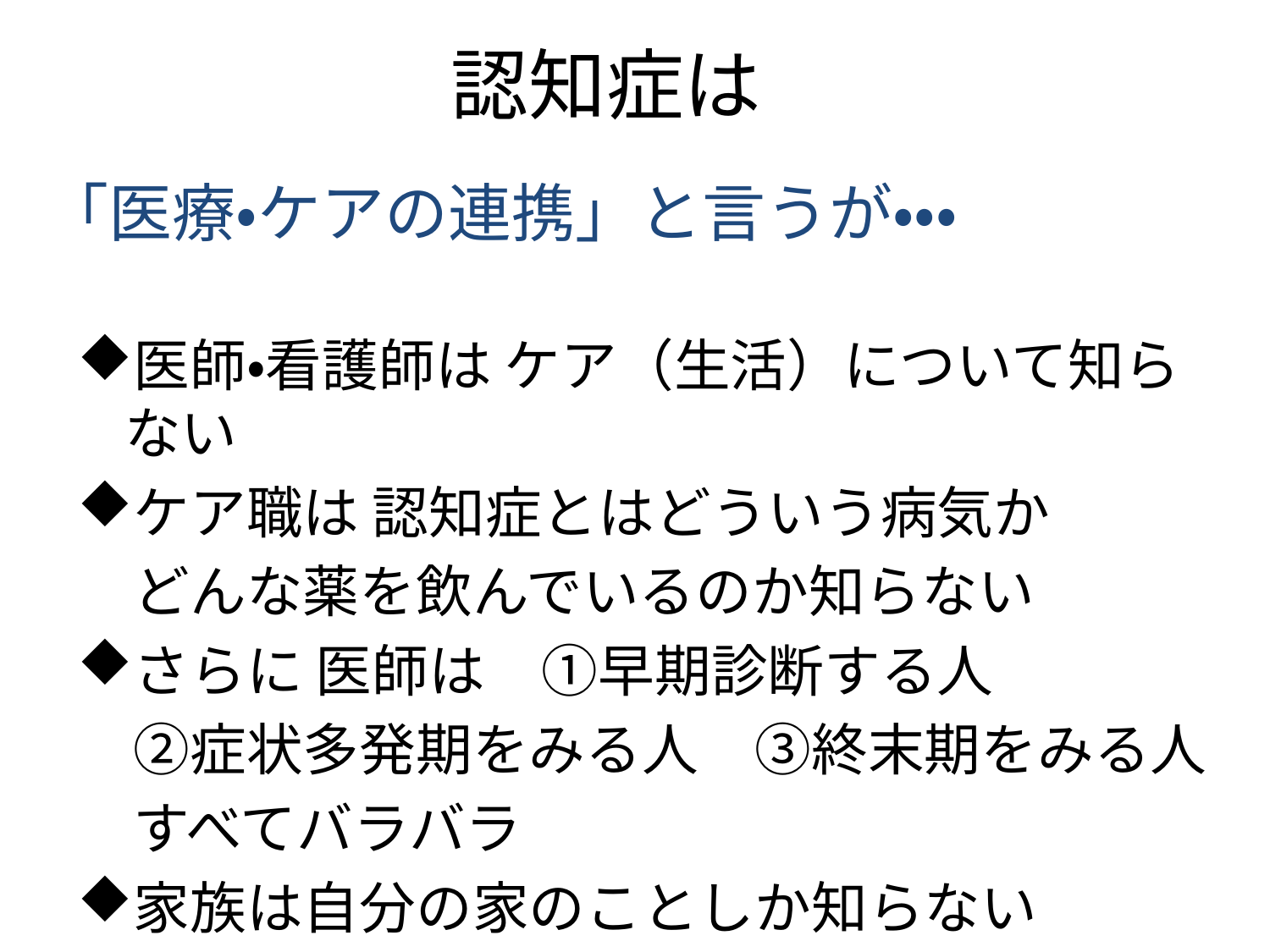

# 認知症は
「医療・ケアの連携」と言うが・・・
医師・看護師は ケア（生活）について知らない
ケア職は 認知症とはどういう病気か
　どんな薬を飲んでいるのか知らない
さらに 医師は　①早期診断する人
　②症状多発期をみる人　③終末期をみる人
　すべてバラバラ
家族は自分の家のことしか知らない